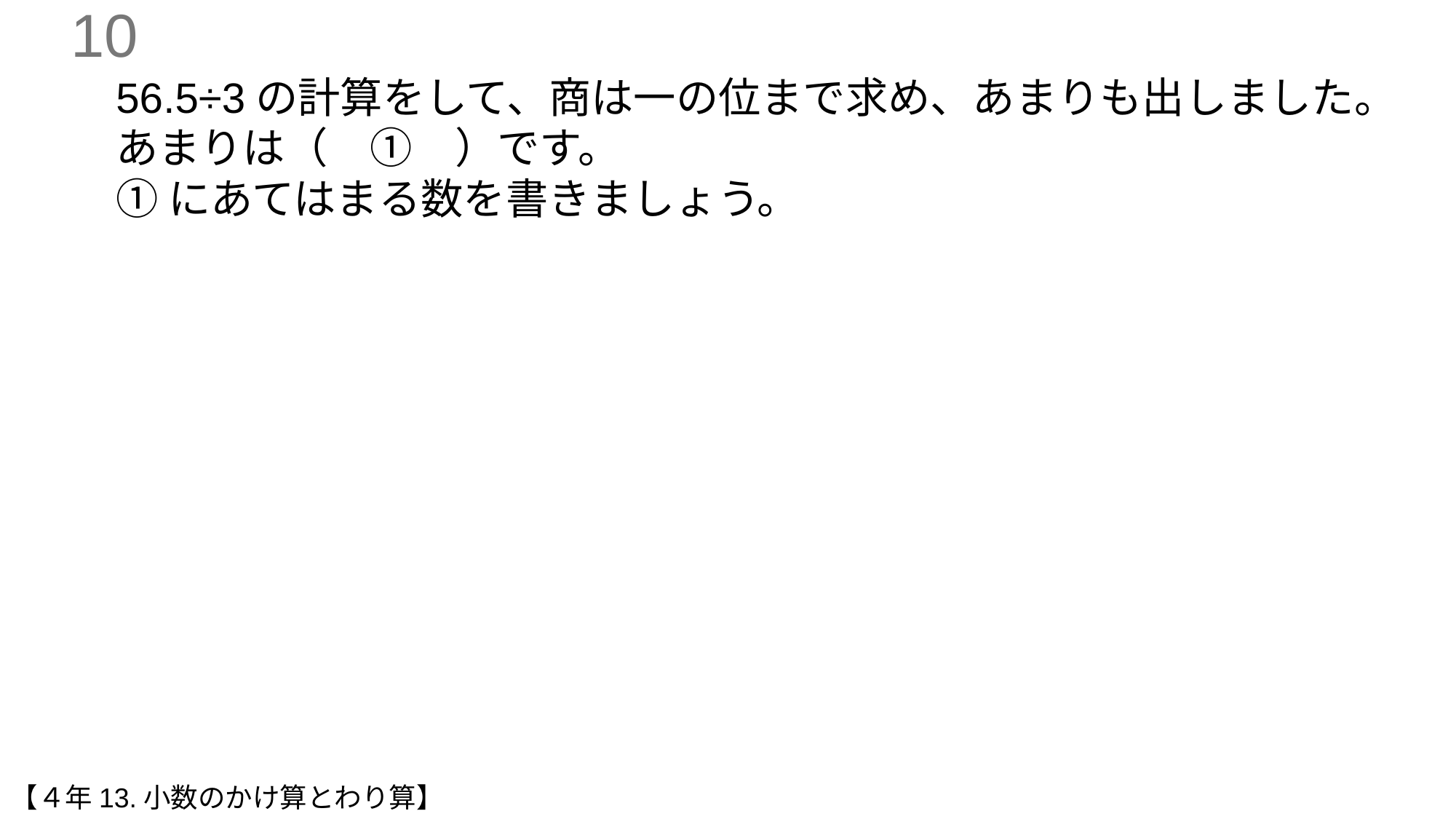

10
56.5÷3の計算をして、商は一の位まで求め、あまりも出しました。
あまりは（　①　）です。
①にあてはまる数を書きましょう。
【４年13.小数のかけ算とわり算】